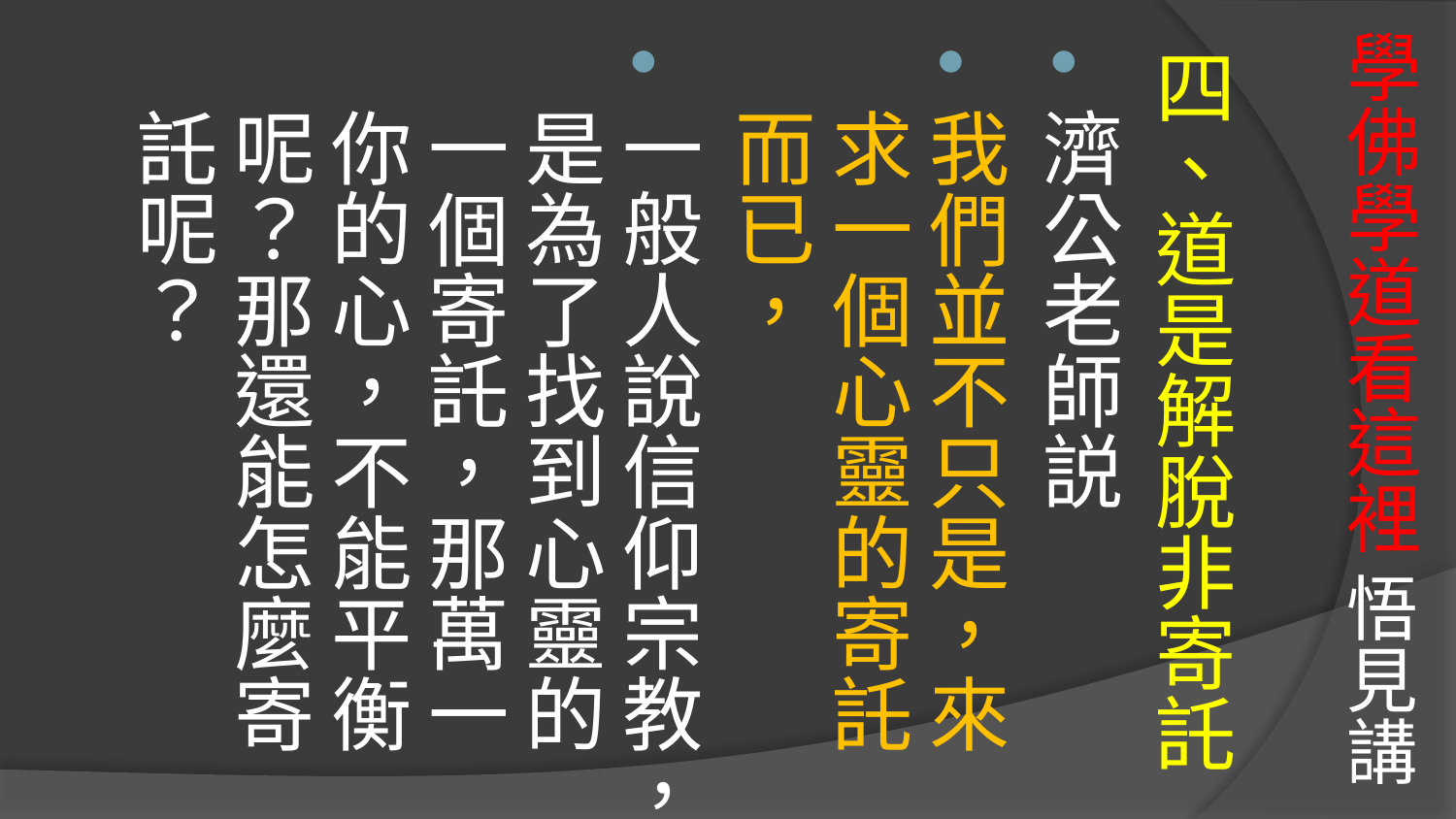

# 學佛學道看這裡 悟見講
四、道是解脫非寄託
濟公老師説
我們並不只是，來求一個心靈的寄託而已，
一般人說信仰宗教，是為了找到心靈的一個寄託，那萬一你的心，不能平衡呢？那還能怎麼寄託呢？